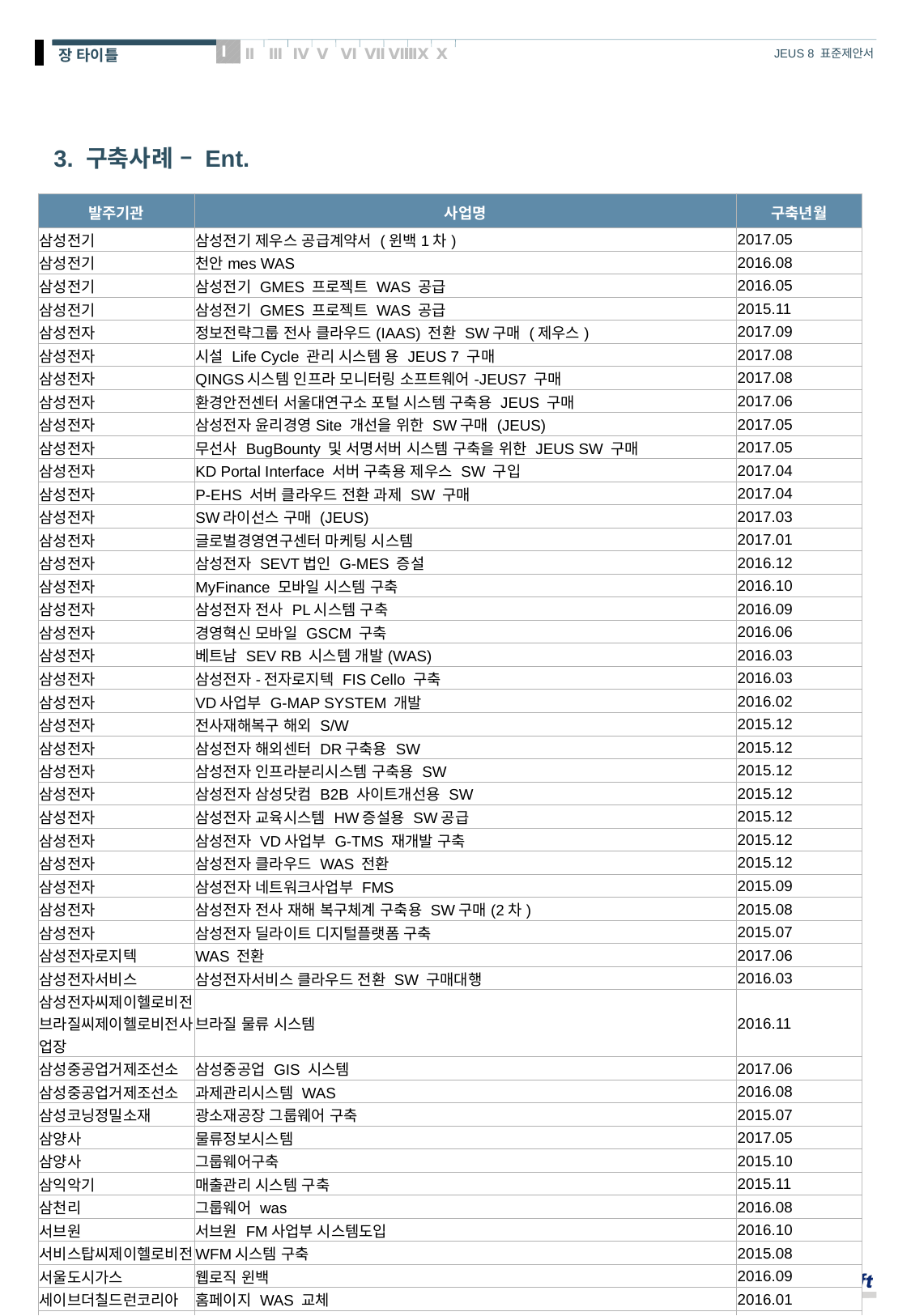

# 3. 구축사례 – Ent.
| 발주기관 | 사업명 | 구축년월 |
| --- | --- | --- |
| 삼성전기 | 삼성전기 제우스 공급계약서 (윈백1차) | 2017.05 |
| 삼성전기 | 천안mes WAS | 2016.08 |
| 삼성전기 | 삼성전기 GMES 프로젝트 WAS 공급 | 2016.05 |
| 삼성전기 | 삼성전기 GMES 프로젝트 WAS 공급 | 2015.11 |
| 삼성전자 | 정보전략그룹 전사 클라우드(IAAS) 전환 SW구매 (제우스) | 2017.09 |
| 삼성전자 | 시설 Life Cycle 관리 시스템 용 JEUS 7 구매 | 2017.08 |
| 삼성전자 | QINGS시스템 인프라 모니터링 소프트웨어-JEUS7 구매 | 2017.08 |
| 삼성전자 | 환경안전센터 서울대연구소 포털 시스템 구축용 JEUS 구매 | 2017.06 |
| 삼성전자 | 삼성전자 윤리경영Site 개선을 위한 SW구매 (JEUS) | 2017.05 |
| 삼성전자 | 무선사 BugBounty 및 서명서버 시스템 구축을 위한 JEUS SW 구매 | 2017.05 |
| 삼성전자 | KD Portal Interface 서버 구축용 제우스 SW 구입 | 2017.04 |
| 삼성전자 | P-EHS 서버 클라우드 전환 과제 SW 구매 | 2017.04 |
| 삼성전자 | SW라이선스 구매 (JEUS) | 2017.03 |
| 삼성전자 | 글로벌경영연구센터 마케팅 시스템 | 2017.01 |
| 삼성전자 | 삼성전자 SEVT법인 G-MES 증설 | 2016.12 |
| 삼성전자 | MyFinance 모바일 시스템 구축 | 2016.10 |
| 삼성전자 | 삼성전자 전사 PL시스템 구축 | 2016.09 |
| 삼성전자 | 경영혁신 모바일 GSCM 구축 | 2016.06 |
| 삼성전자 | 베트남 SEV RB 시스템 개발(WAS) | 2016.03 |
| 삼성전자 | 삼성전자-전자로지텍 FIS Cello 구축 | 2016.03 |
| 삼성전자 | VD사업부 G-MAP SYSTEM 개발 | 2016.02 |
| 삼성전자 | 전사재해복구 해외 S/W | 2015.12 |
| 삼성전자 | 삼성전자 해외센터 DR구축용 SW | 2015.12 |
| 삼성전자 | 삼성전자 인프라분리시스템 구축용 SW | 2015.12 |
| 삼성전자 | 삼성전자 삼성닷컴 B2B 사이트개선용 SW | 2015.12 |
| 삼성전자 | 삼성전자 교육시스템 HW증설용 SW공급 | 2015.12 |
| 삼성전자 | 삼성전자 VD사업부 G-TMS 재개발 구축 | 2015.12 |
| 삼성전자 | 삼성전자 클라우드 WAS 전환 | 2015.12 |
| 삼성전자 | 삼성전자 네트워크사업부 FMS | 2015.09 |
| 삼성전자 | 삼성전자 전사 재해 복구체계 구축용 SW구매(2차) | 2015.08 |
| 삼성전자 | 삼성전자 딜라이트 디지털플랫폼 구축 | 2015.07 |
| 삼성전자로지텍 | WAS 전환 | 2017.06 |
| 삼성전자서비스 | 삼성전자서비스 클라우드 전환 SW 구매대행 | 2016.03 |
| 삼성전자씨제이헬로비전브라질씨제이헬로비전사업장 | 브라질 물류 시스템 | 2016.11 |
| 삼성중공업거제조선소 | 삼성중공업 GIS 시스템 | 2017.06 |
| 삼성중공업거제조선소 | 과제관리시스템 WAS | 2016.08 |
| 삼성코닝정밀소재 | 광소재공장 그룹웨어 구축 | 2015.07 |
| 삼양사 | 물류정보시스템 | 2017.05 |
| 삼양사 | 그룹웨어구축 | 2015.10 |
| 삼익악기 | 매출관리 시스템 구축 | 2015.11 |
| 삼천리 | 그룹웨어 was | 2016.08 |
| 서브원 | 서브원 FM사업부 시스템도입 | 2016.10 |
| 서비스탑씨제이헬로비전 | WFM시스템 구축 | 2015.08 |
| 서울도시가스 | 웹로직 윈백 | 2016.09 |
| 세이브더칠드런코리아 | 홈페이지 WAS 교체 | 2016.01 |
| 세종텔레콤 | 세종텔레콤 통합빌링시스템 고도화 | 2016.06 |
| 소상공인시장진흥공단 | 미들웨어 소프트웨어 도입 | 2015.11 |
| 소프트플레이코리아 | ERP구축 | 2016.06 |
| 송호대학교 | 송호대학 통합정보시스템 구축 | 2015.10 |
| 슈마커 | 차세대 경영정보시스템 | 2016.07 |
| 스타벅스커피씨제이헬로비전코리아 | 스타벅스 S-ERP(WEBWAS 공급) | 2016.02 |